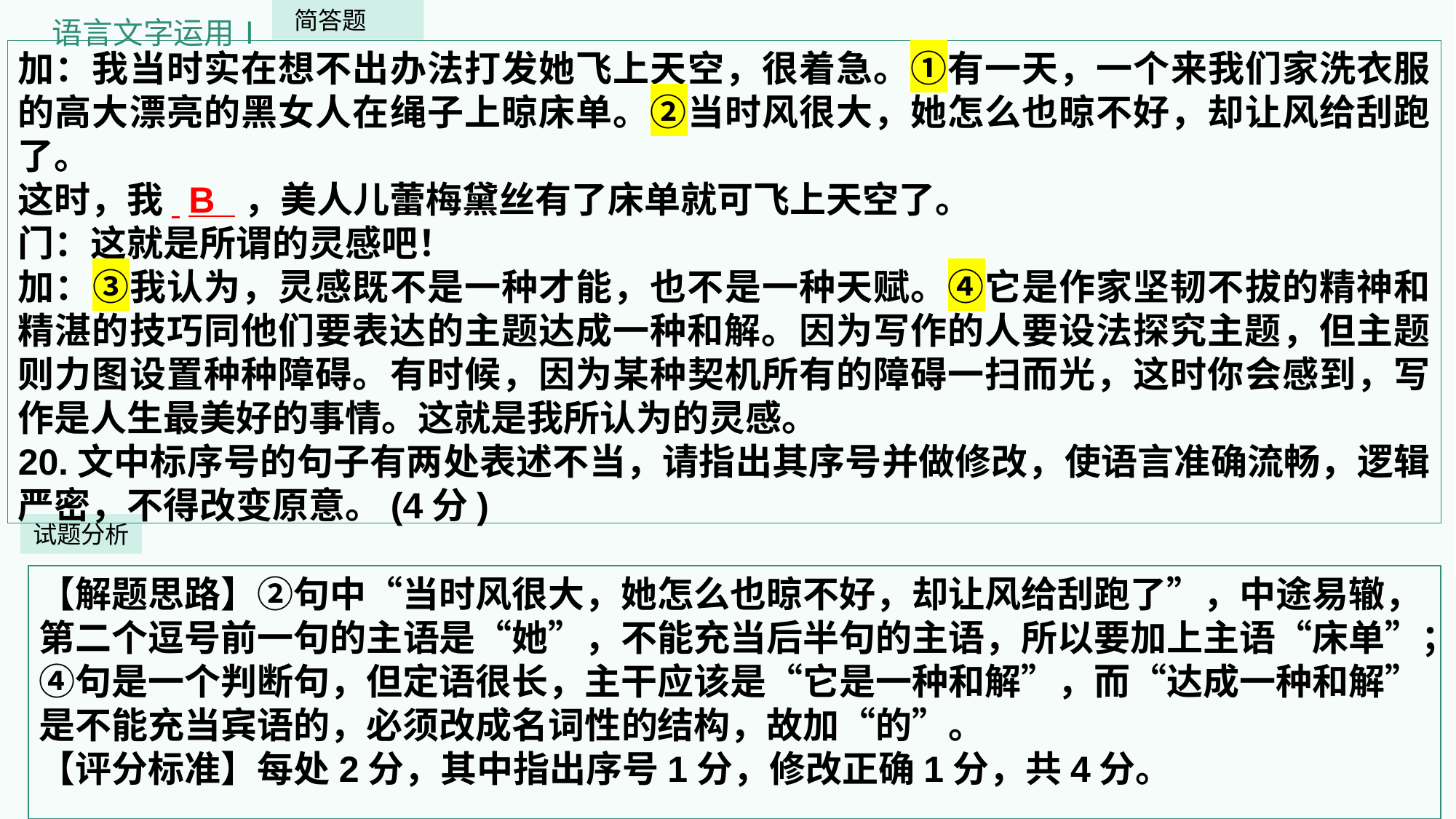

简答题
语言文字运用Ⅰ
加：我当时实在想不出办法打发她飞上天空，很着急。①有一天，一个来我们家洗衣服的高大漂亮的黑女人在绳子上晾床单。②当时风很大，她怎么也晾不好，却让风给刮跑了。
这时，我  B  ，美人儿蕾梅黛丝有了床单就可飞上天空了。
门：这就是所谓的灵感吧！
加：③我认为，灵感既不是一种才能，也不是一种天赋。④它是作家坚韧不拔的精神和精湛的技巧同他们要表达的主题达成一种和解。因为写作的人要设法探究主题，但主题则力图设置种种障碍。有时候，因为某种契机所有的障碍一扫而光，这时你会感到，写作是人生最美好的事情。这就是我所认为的灵感。
20.文中标序号的句子有两处表述不当，请指出其序号并做修改，使语言准确流畅，逻辑严密，不得改变原意。(4分)
试题分析
【解题思路】②句中“当时风很大，她怎么也晾不好，却让风给刮跑了”，中途易辙，第二个逗号前一句的主语是“她”，不能充当后半句的主语，所以要加上主语“床单”；④句是一个判断句，但定语很长，主干应该是“它是一种和解”，而“达成一种和解”是不能充当宾语的，必须改成名词性的结构，故加“的”。
【评分标准】每处2分，其中指出序号1分，修改正确1分，共4分。